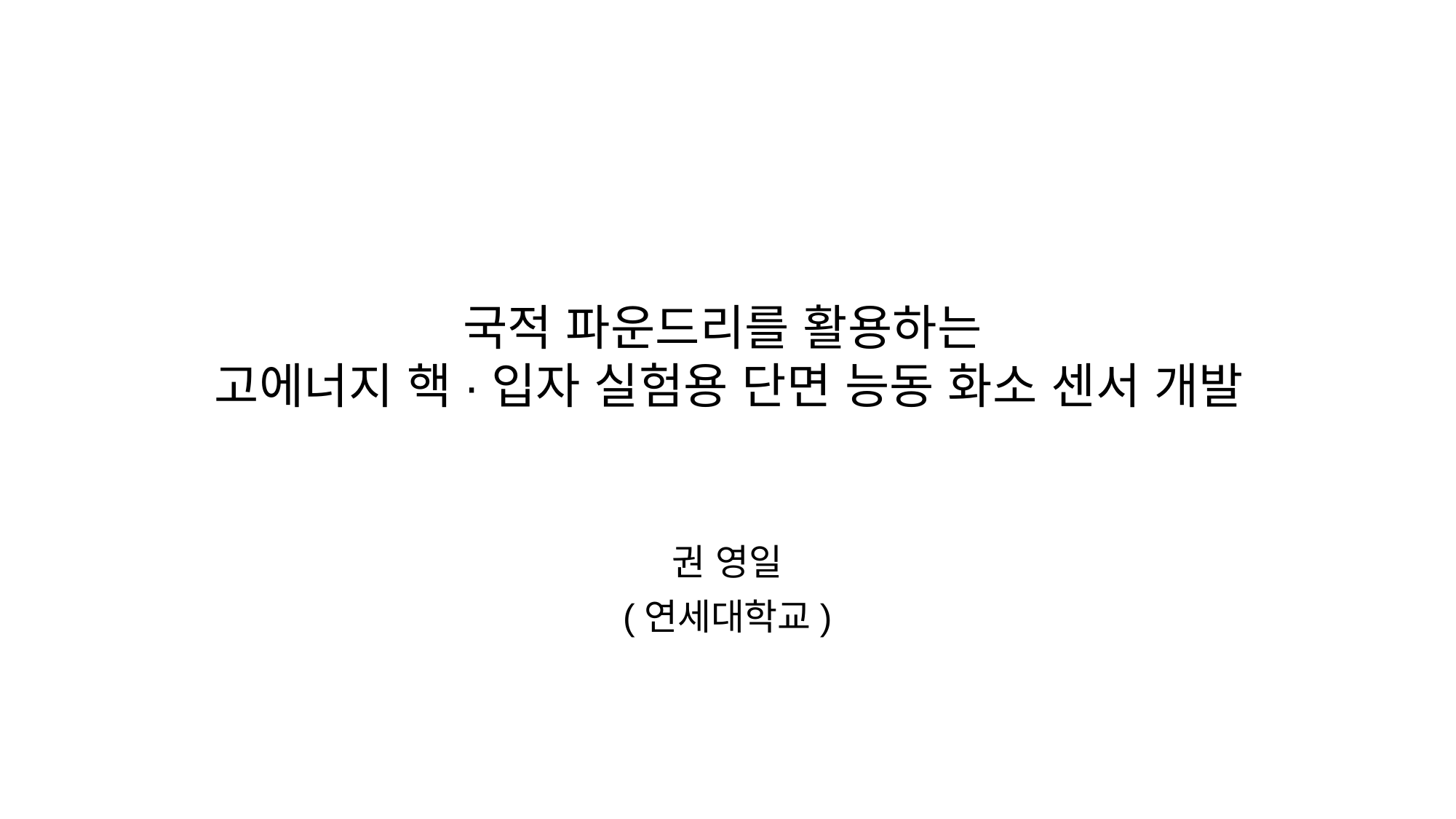

# 국적 파운드리를 활용하는 고에너지 핵·입자 실험용 단면 능동 화소 센서 개발
권 영일
(연세대학교)